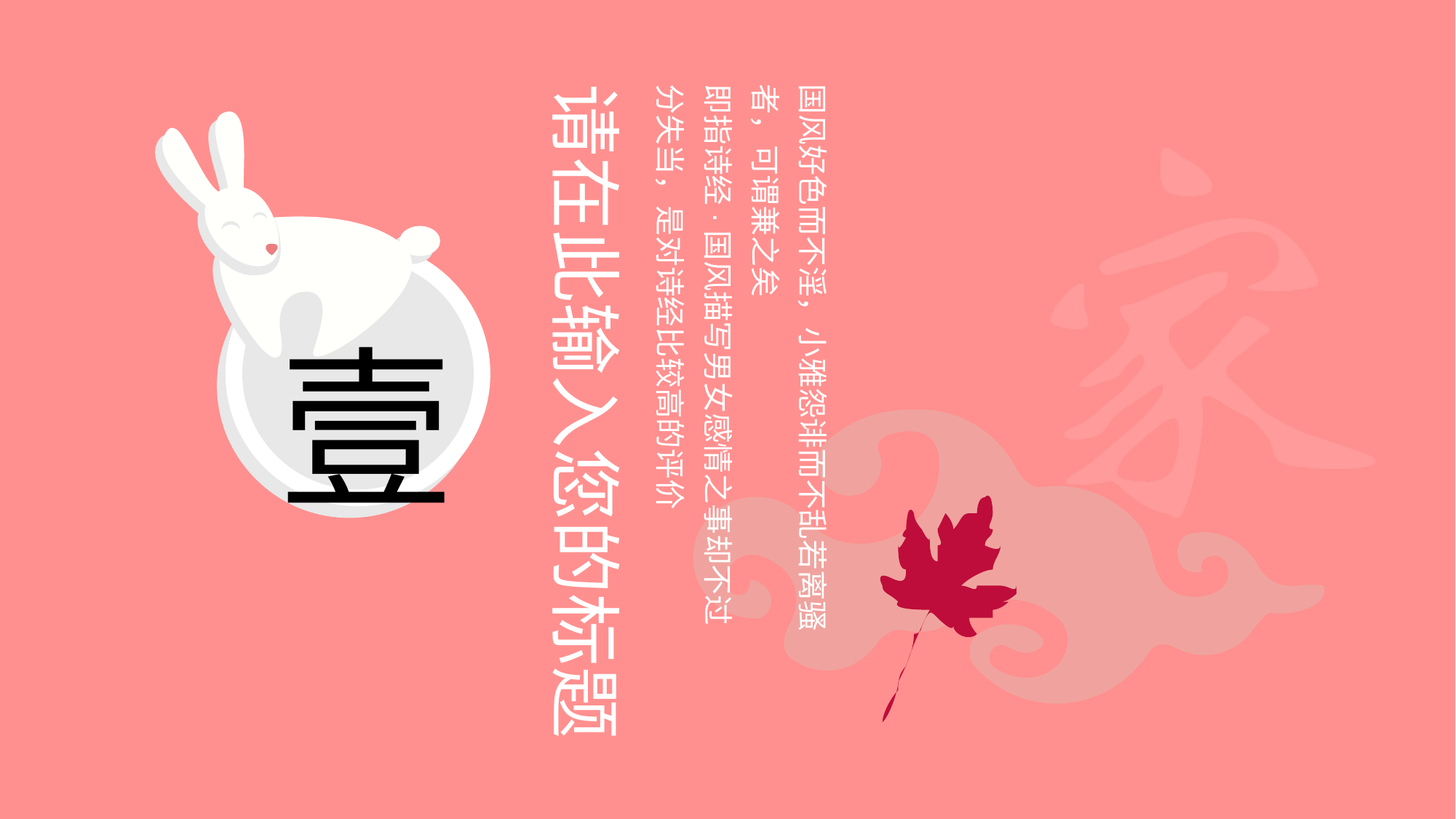

请在此输入您的标题
国风好色而不淫，小雅怨诽而不乱若离骚者，可谓兼之矣
即指诗经·国风描写男女感情之事却不过分失当，是对诗经比较高的评价

壹